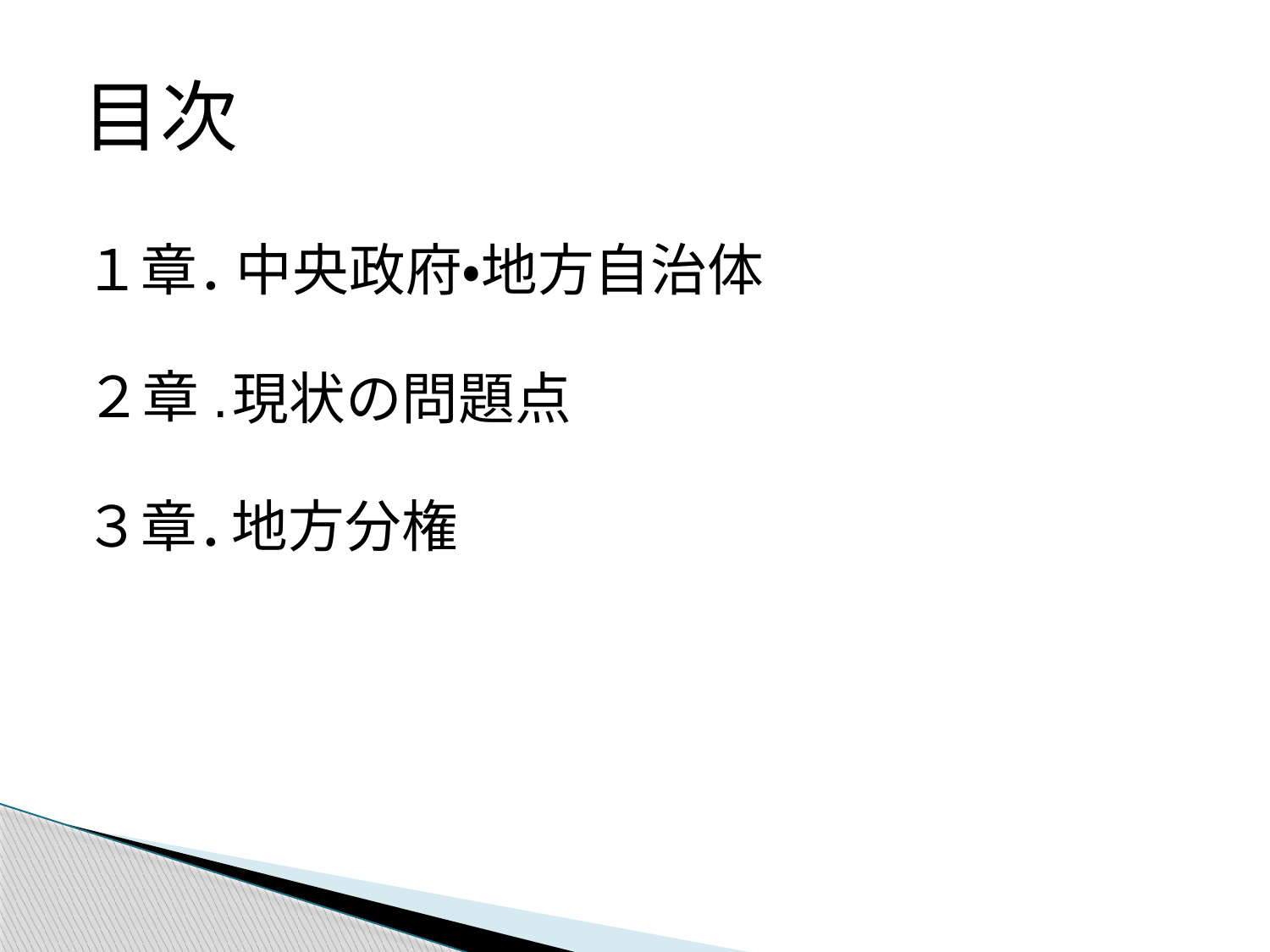

目次
１章．
中央政府・地方自治体
２章.
現状の問題点
３章．
地方分権